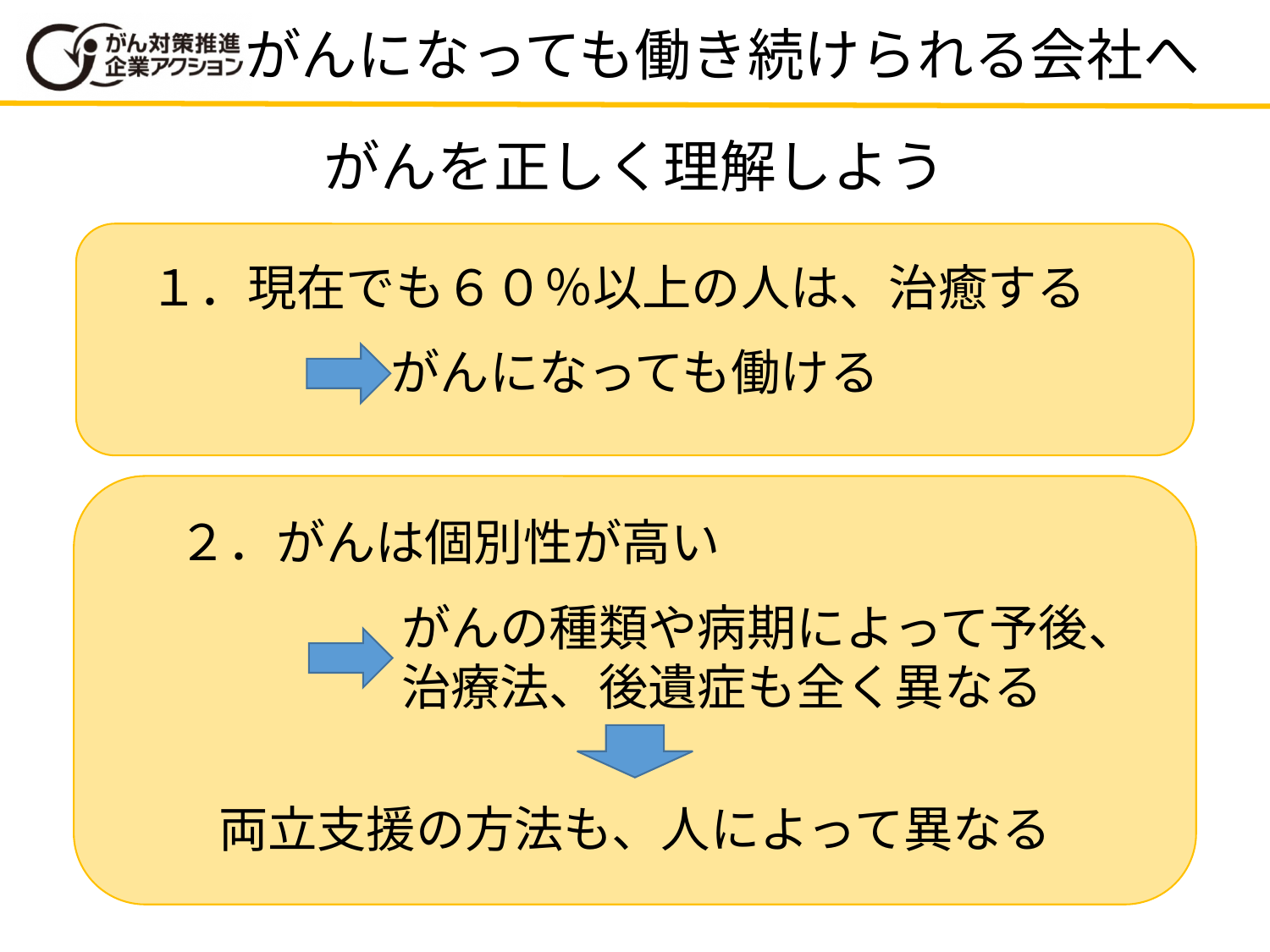

がんになっても働き続けられる会社へ
がんを正しく理解しよう

１．現在でも６０％以上の人は、治癒する
がんになっても働ける

２．がんは個別性が高い
がんの種類や病期によって予後、
治療法、後遺症も全く異なる

両立支援の方法も、人によって異なる